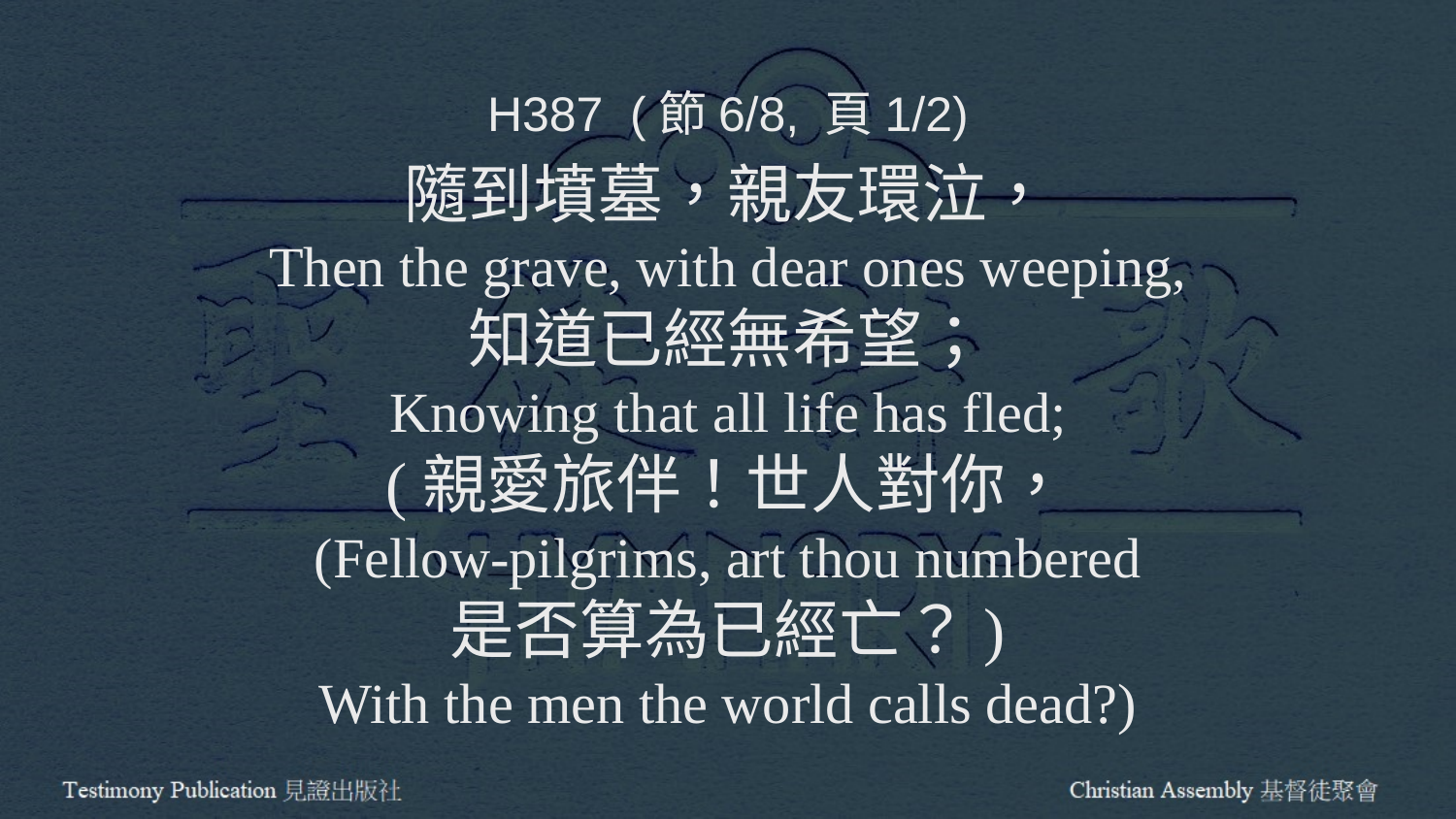

H387  (節6/8, 頁1/2)
隨到墳墓，親友環泣，
Then the grave, with dear ones weeping,
知道已經無希望；
Knowing that all life has fled;
(親愛旅伴！世人對你，
(Fellow-pilgrims, art thou numbered
是否算為已經亡？)
With the men the world calls dead?)